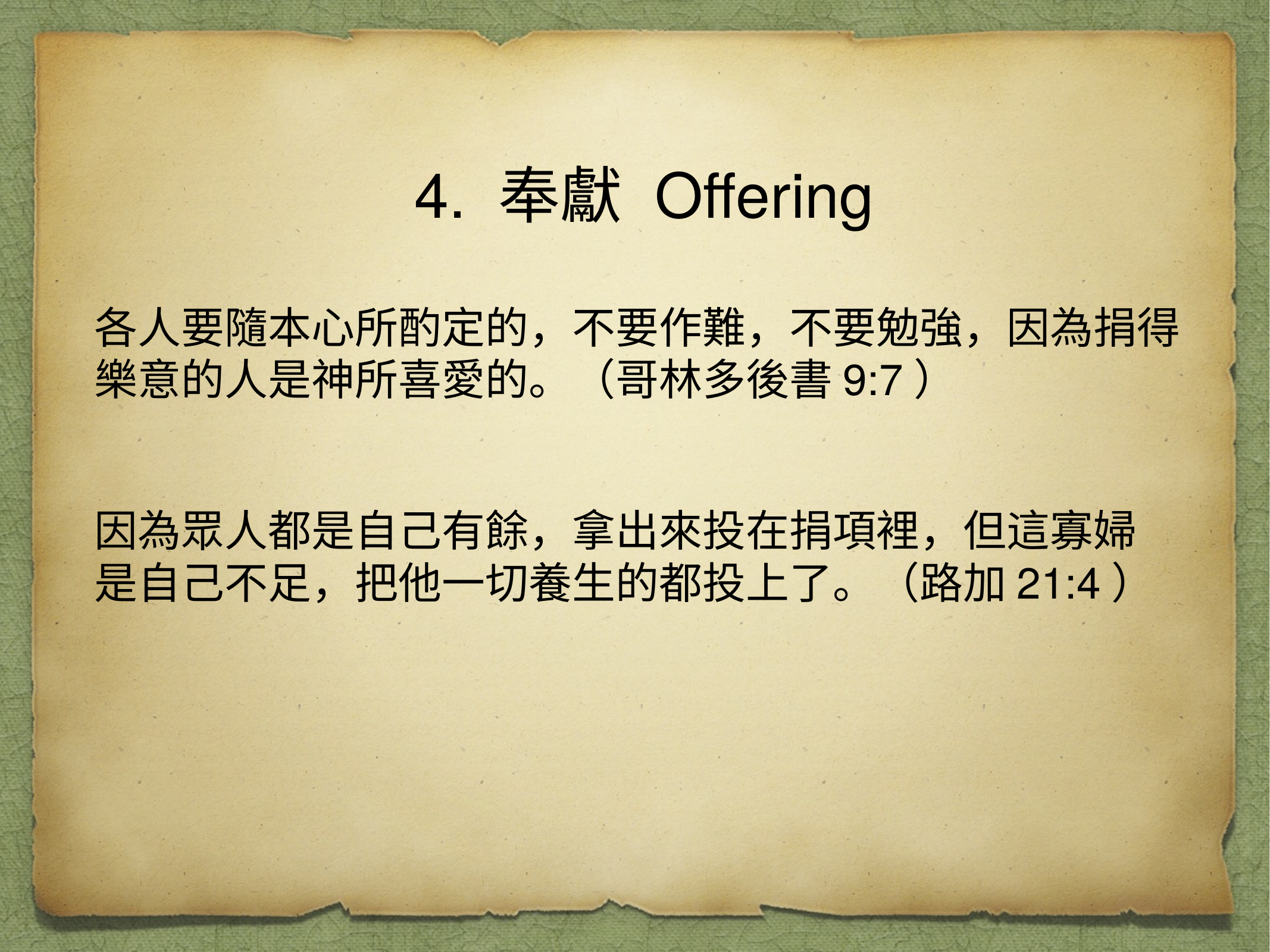

4. 奉獻 Offering
各人要隨本心所酌定的，不要作難，不要勉強，因為捐得樂意的人是神所喜愛的。（哥林多後書9:7）
因為眾人都是自己有餘，拿出來投在捐項裡，但這寡婦是自己不足，把他一切養生的都投上了。（路加21:4）